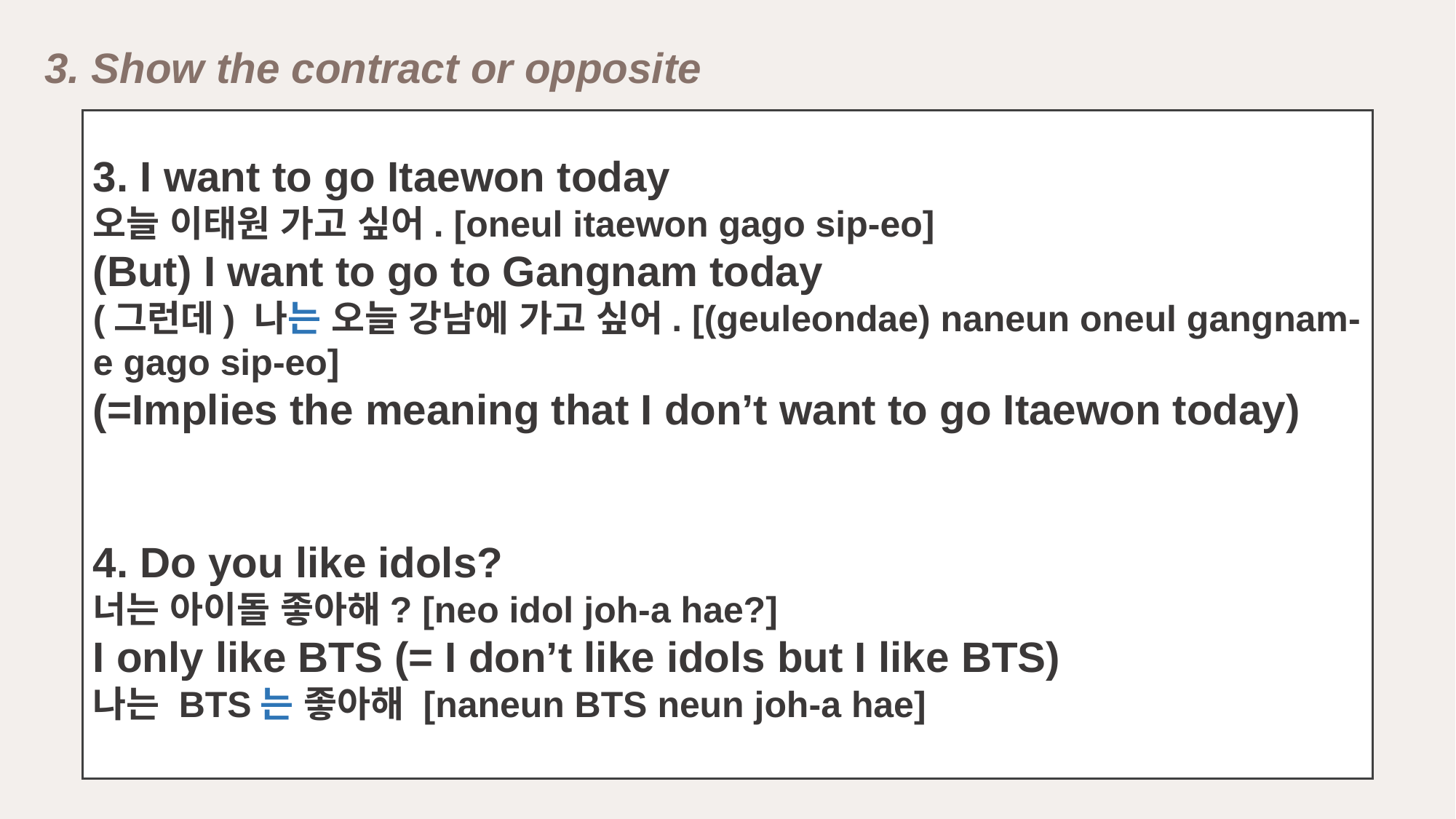

3. Show the contract or opposite

3. I want to go Itaewon today
오늘 이태원 가고 싶어. [oneul itaewon gago sip-eo]
(But) I want to go to Gangnam today
(그런데) 나는 오늘 강남에 가고 싶어. [(geuleondae) naneun oneul gangnam-e gago sip-eo]
(=Implies the meaning that I don’t want to go Itaewon today)

4. Do you like idols?
너는 아이돌 좋아해? [neo idol joh-a hae?]
I only like BTS (= I don’t like idols but I like BTS)
나는 BTS는 좋아해 [naneun BTS neun joh-a hae]